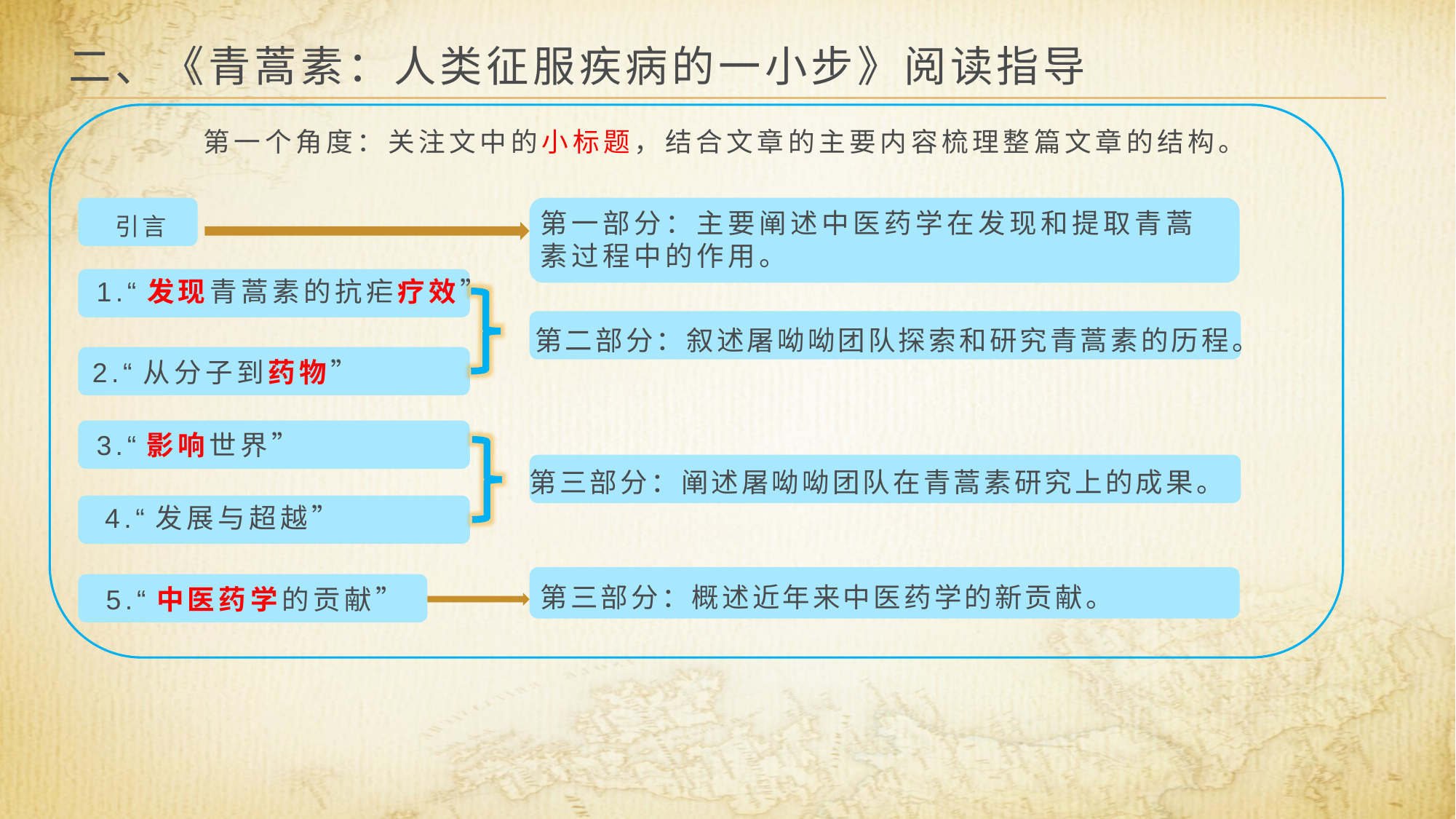

二、《青蒿素：人类征服疾病的一小步》阅读指导

第一个角度：关注文中的小标题，结合文章的主要内容梳理整篇文章的结构。

第一部分：主要阐述中医药学在发现和提取青蒿素过程中的作用。

引言

 1.“发现青蒿素的抗疟疗效”

第二部分：叙述屠呦呦团队探索和研究青蒿素的历程。

  2.“从分子到药物”

  3.“影响世界”

第三部分：阐述屠呦呦团队在青蒿素研究上的成果。
   4.“发展与超越”

第三部分：概述近年来中医药学的新贡献。
  5.“中医药学的贡献”